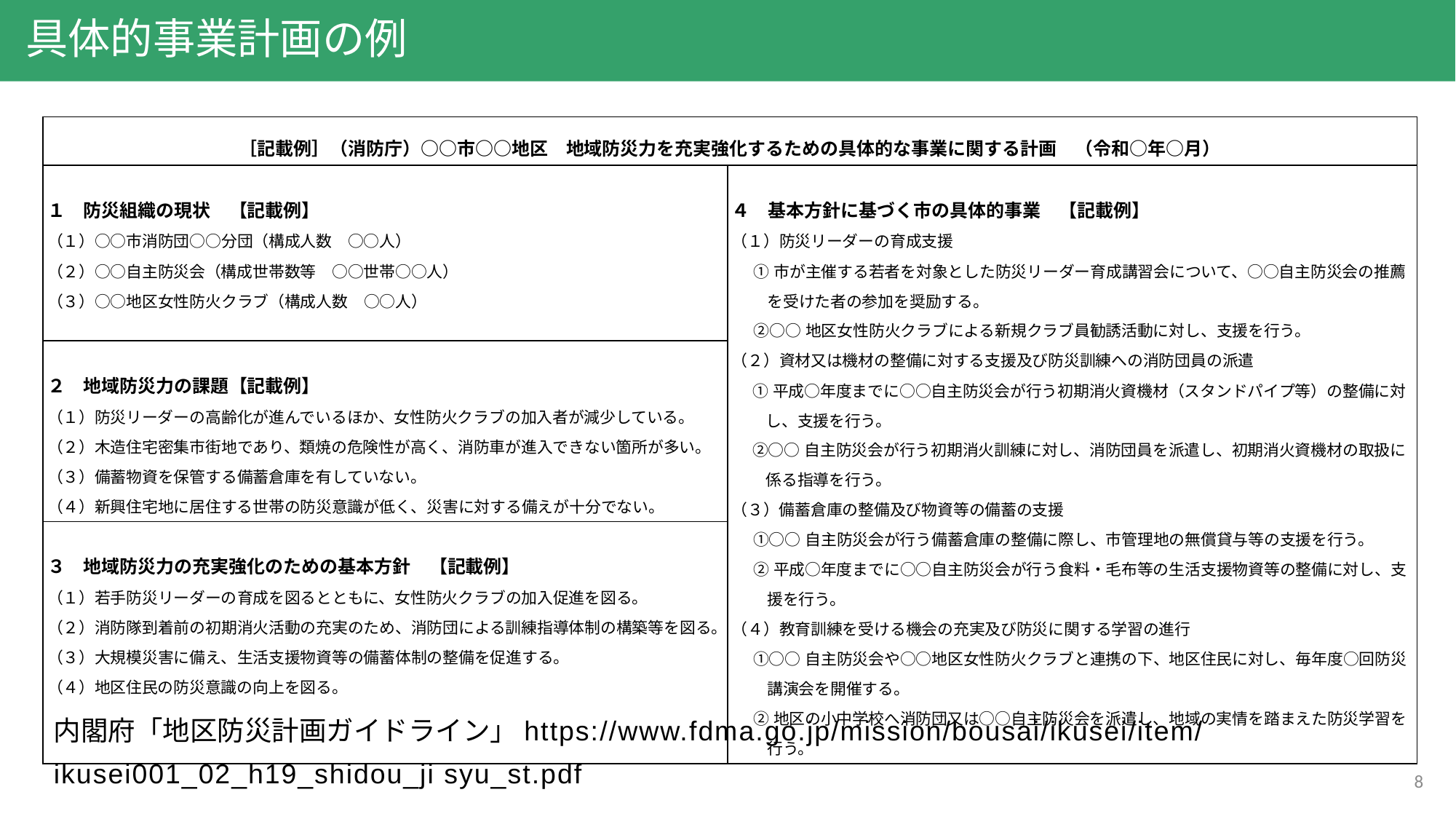

具体的事業計画の例
| ［記載例］（消防庁）○○市○○地区　地域防災力を充実強化するための具体的な事業に関する計画　（令和○年○月） |  |
| --- | --- |
| １　防災組織の現状　【記載例】 （１）○○市消防団○○分団（構成人数　○○人） （２）○○自主防災会（構成世帯数等　○○世帯○○人） （３）○○地区女性防火クラブ（構成人数　○○人） | ４　基本方針に基づく市の具体的事業　【記載例】 （１）防災リーダーの育成支援 ①市が主催する若者を対象とした防災リーダー育成講習会について、○○自主防災会の推薦を受けた者の参加を奨励する。 ②○○地区女性防火クラブによる新規クラブ員勧誘活動に対し、支援を行う。 （２）資材又は機材の整備に対する支援及び防災訓練への消防団員の派遣 ①平成○年度までに○○自主防災会が行う初期消火資機材（スタンドパイプ等）の整備に対し、支援を行う。 ②○○自主防災会が行う初期消火訓練に対し、消防団員を派遣し、初期消火資機材の取扱に係る指導を行う。 （３）備蓄倉庫の整備及び物資等の備蓄の支援 ①○○自主防災会が行う備蓄倉庫の整備に際し、市管理地の無償貸与等の支援を行う。 ②平成○年度までに○○自主防災会が行う食料・毛布等の生活支援物資等の整備に対し、支援を行う。 （４）教育訓練を受ける機会の充実及び防災に関する学習の進行 ①○○自主防災会や○○地区女性防火クラブと連携の下、地区住民に対し、毎年度○回防災講演会を開催する。 ②地区の小中学校へ消防団又は○○自主防災会を派遣し、地域の実情を踏まえた防災学習を行う。 |
| ２　地域防災力の課題【記載例】 （１）防災リーダーの高齢化が進んでいるほか、女性防火クラブの加入者が減少している。 （２）木造住宅密集市街地であり、類焼の危険性が高く、消防車が進入できない箇所が多い。 （３）備蓄物資を保管する備蓄倉庫を有していない。 （４）新興住宅地に居住する世帯の防災意識が低く、災害に対する備えが十分でない。 |  |
| ３　地域防災力の充実強化のための基本方針　【記載例】 （１）若手防災リーダーの育成を図るとともに、女性防火クラブの加入促進を図る。 （２）消防隊到着前の初期消火活動の充実のため、消防団による訓練指導体制の構築等を図る。 （３）大規模災害に備え、生活支援物資等の備蓄体制の整備を促進する。 （４）地区住民の防災意識の向上を図る。 |  |

内閣府「地区防災計画ガイドライン」https://www.fdma.go.jp/mission/bousai/ikusei/item/ikusei001_02_h19_shidou_ji syu_st.pdf
8